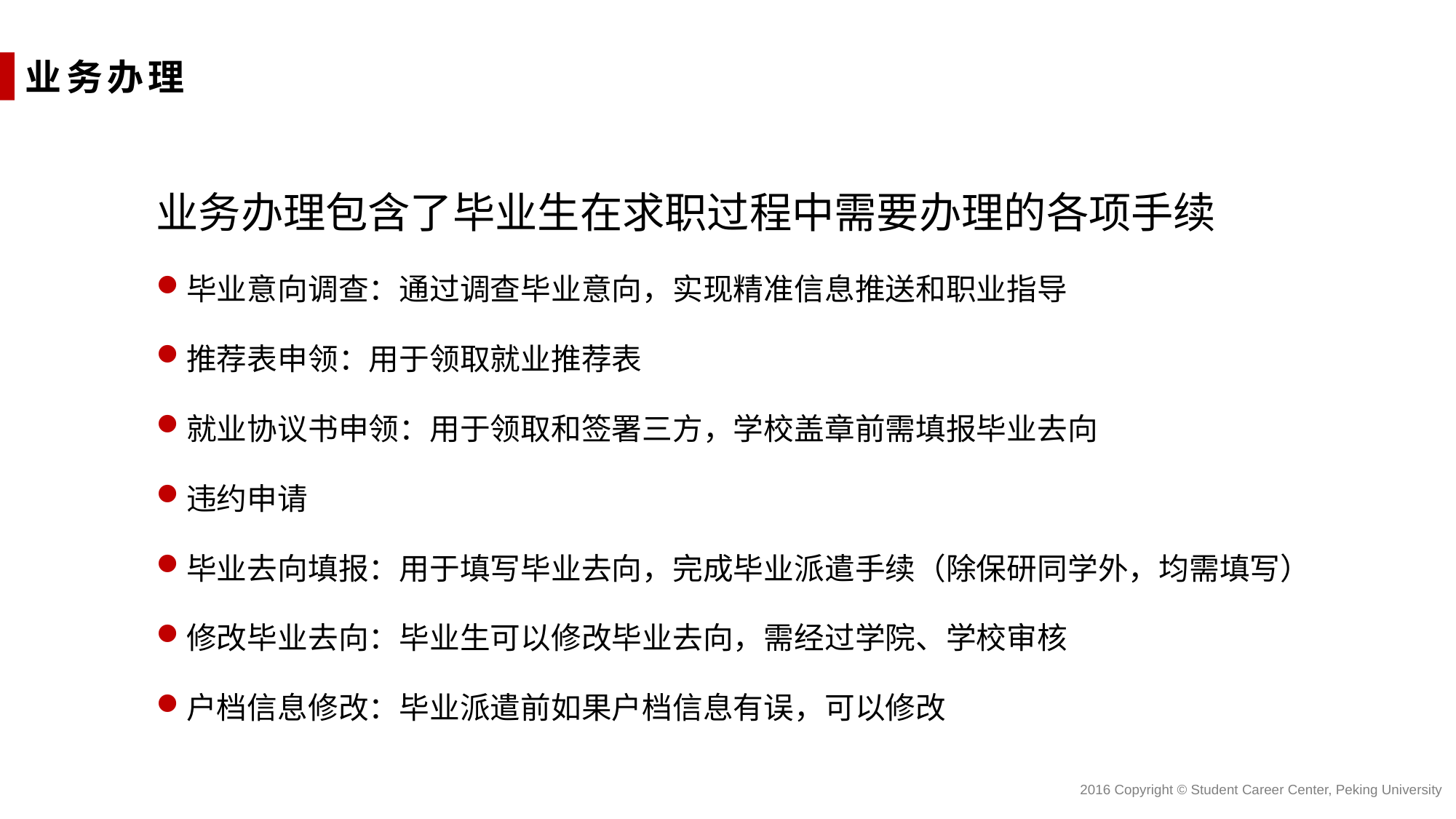

业务办理

业务办理包含了毕业生在求职过程中需要办理的各项手续
毕业意向调查：通过调查毕业意向，实现精准信息推送和职业指导
推荐表申领：用于领取就业推荐表
就业协议书申领：用于领取和签署三方，学校盖章前需填报毕业去向
违约申请
毕业去向填报：用于填写毕业去向，完成毕业派遣手续（除保研同学外，均需填写）
修改毕业去向：毕业生可以修改毕业去向，需经过学院、学校审核
户档信息修改：毕业派遣前如果户档信息有误，可以修改

2016 Copyright © Student Career Center, Peking University